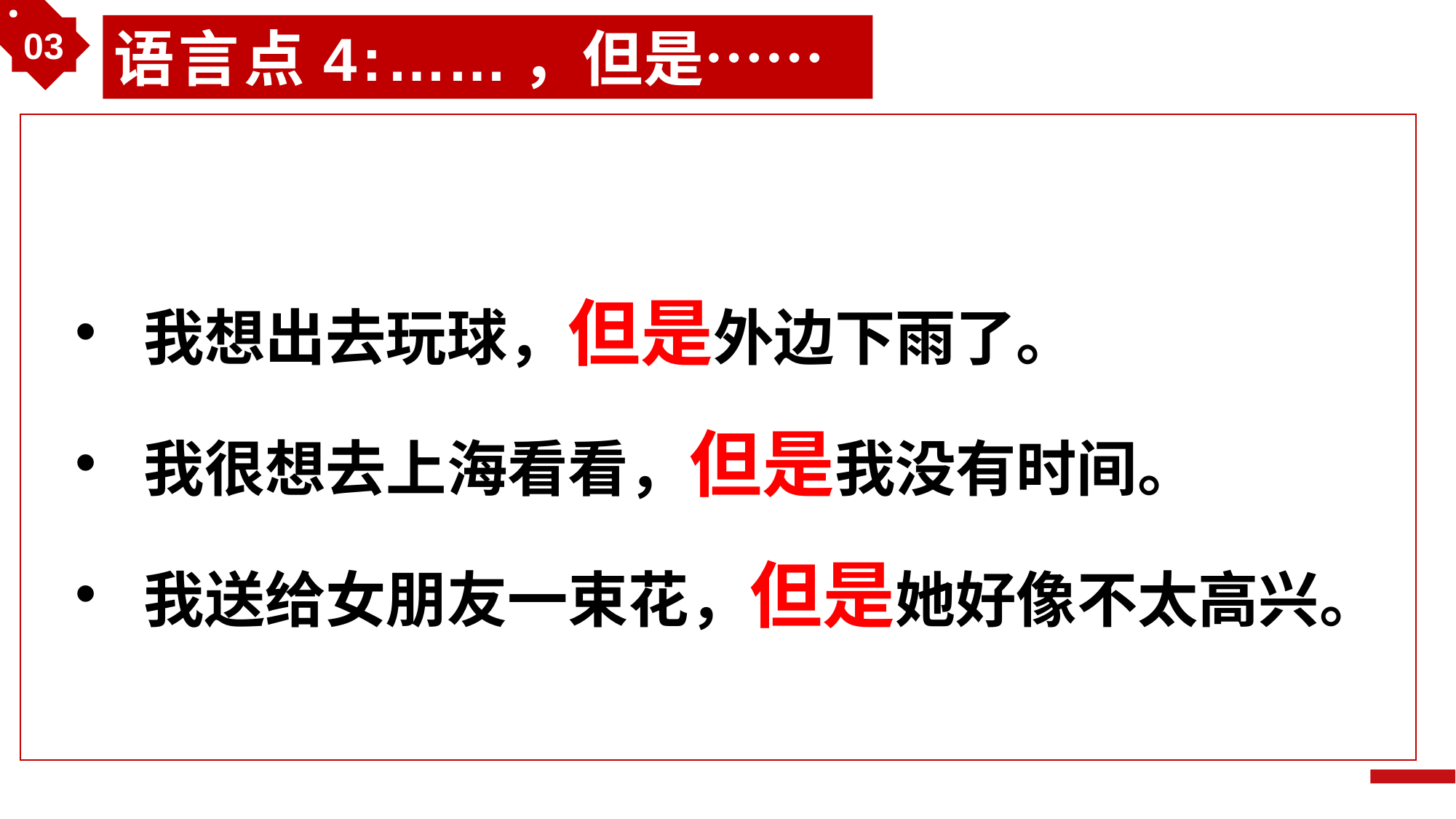

03
语言点4:……，但是……

我想出去玩球，但是外边下雨了。
我很想去上海看看，但是我没有时间。
我送给女朋友一束花，但是她好像不太高兴。